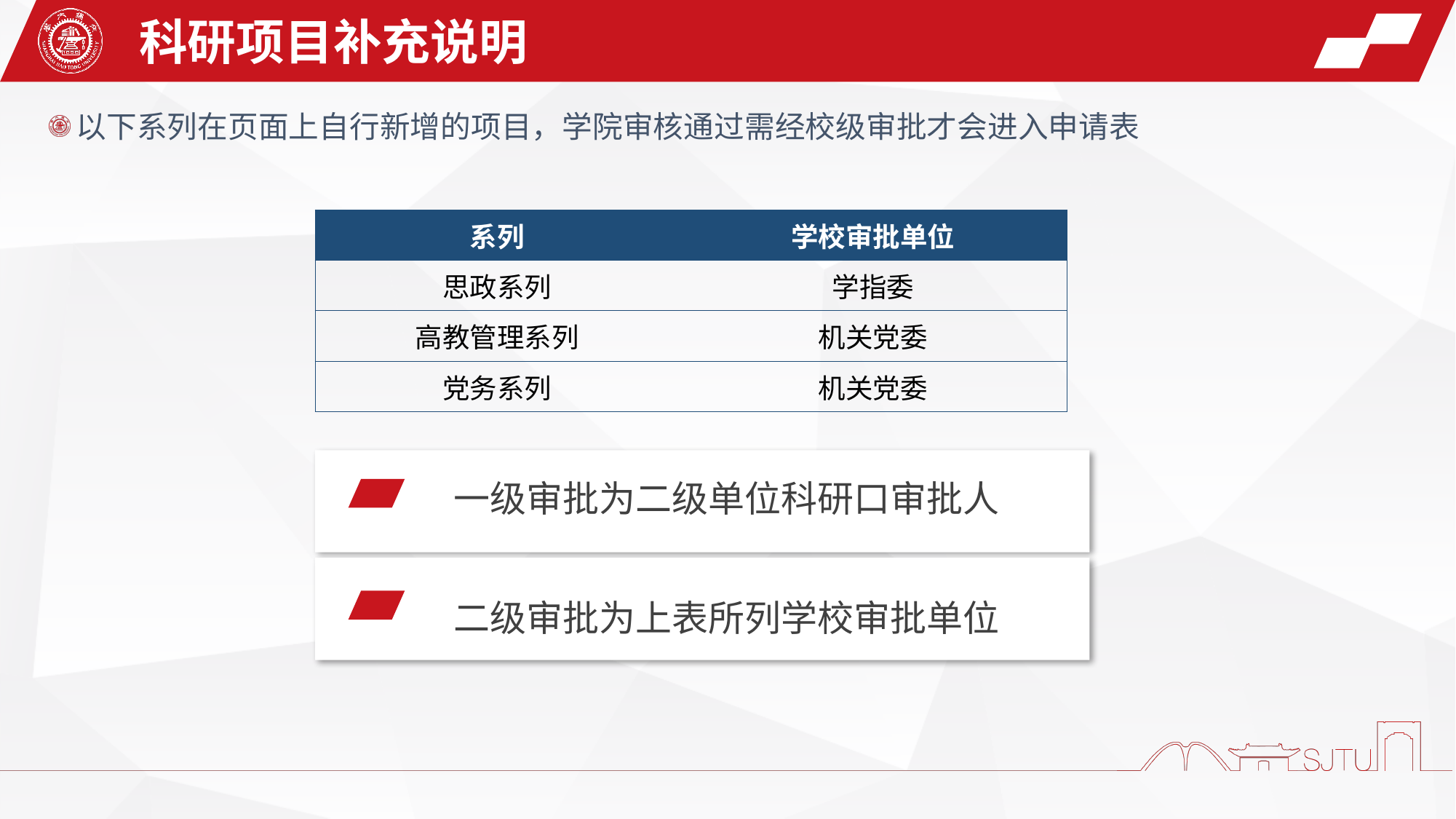

科研项目补充说明
以下系列在页面上自行新增的项目，学院审核通过需经校级审批才会进入申请表
| 系列 | 学校审批单位 |
| --- | --- |
| 思政系列 | 学指委 |
| 高教管理系列 | 机关党委 |
| 党务系列 | 机关党委 |

一级审批为二级单位科研口审批人

二级审批为上表所列学校审批单位